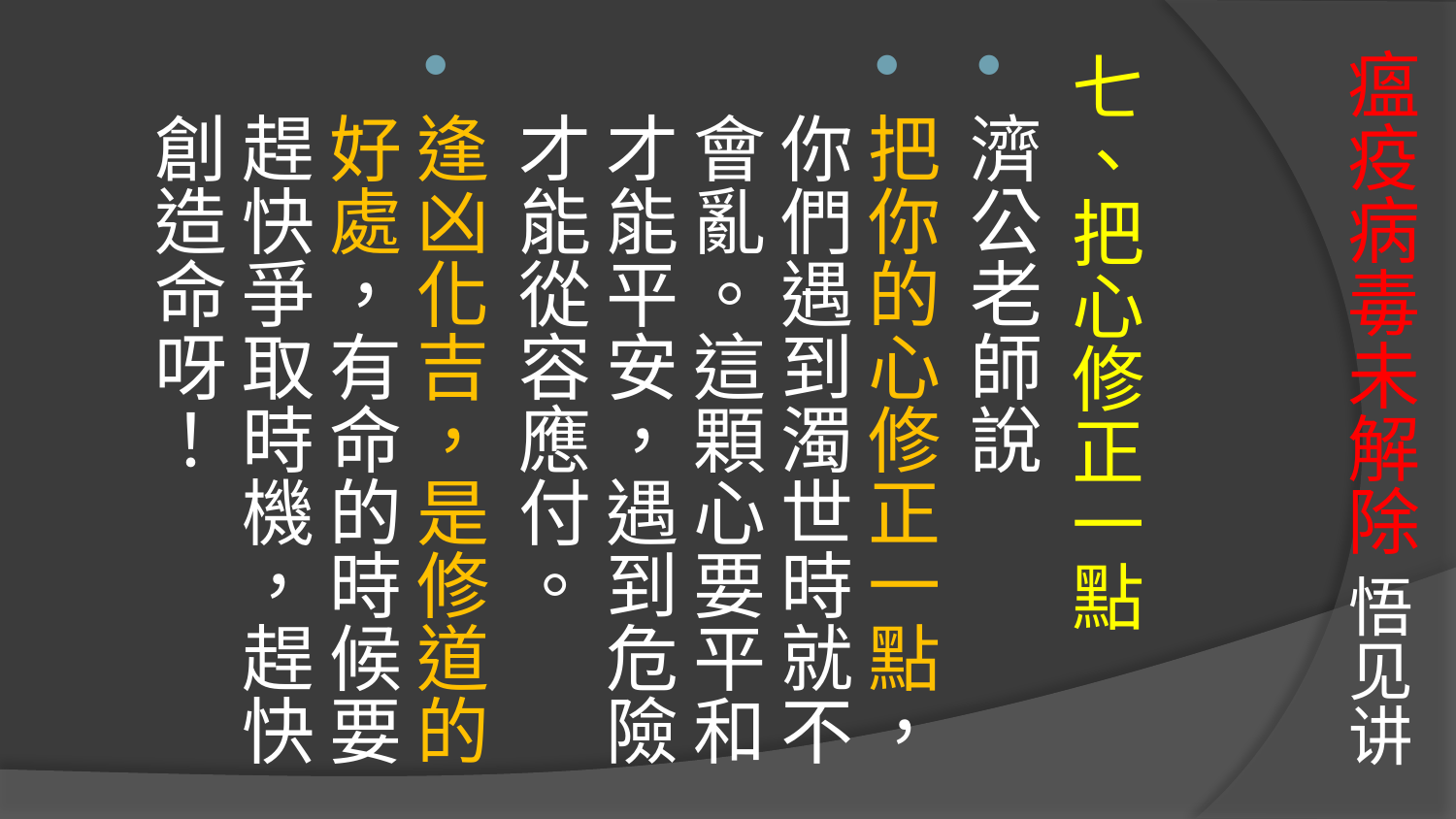

# 瘟疫病毒未解除 悟见讲
七、把心修正一點
濟公老師說
把你的心修正一點，你們遇到濁世時就不會亂。這顆心要平和才能平安，遇到危險才能從容應付。
逢凶化吉，是修道的好處，有命的時候要趕快爭取時機，趕快創造命呀！